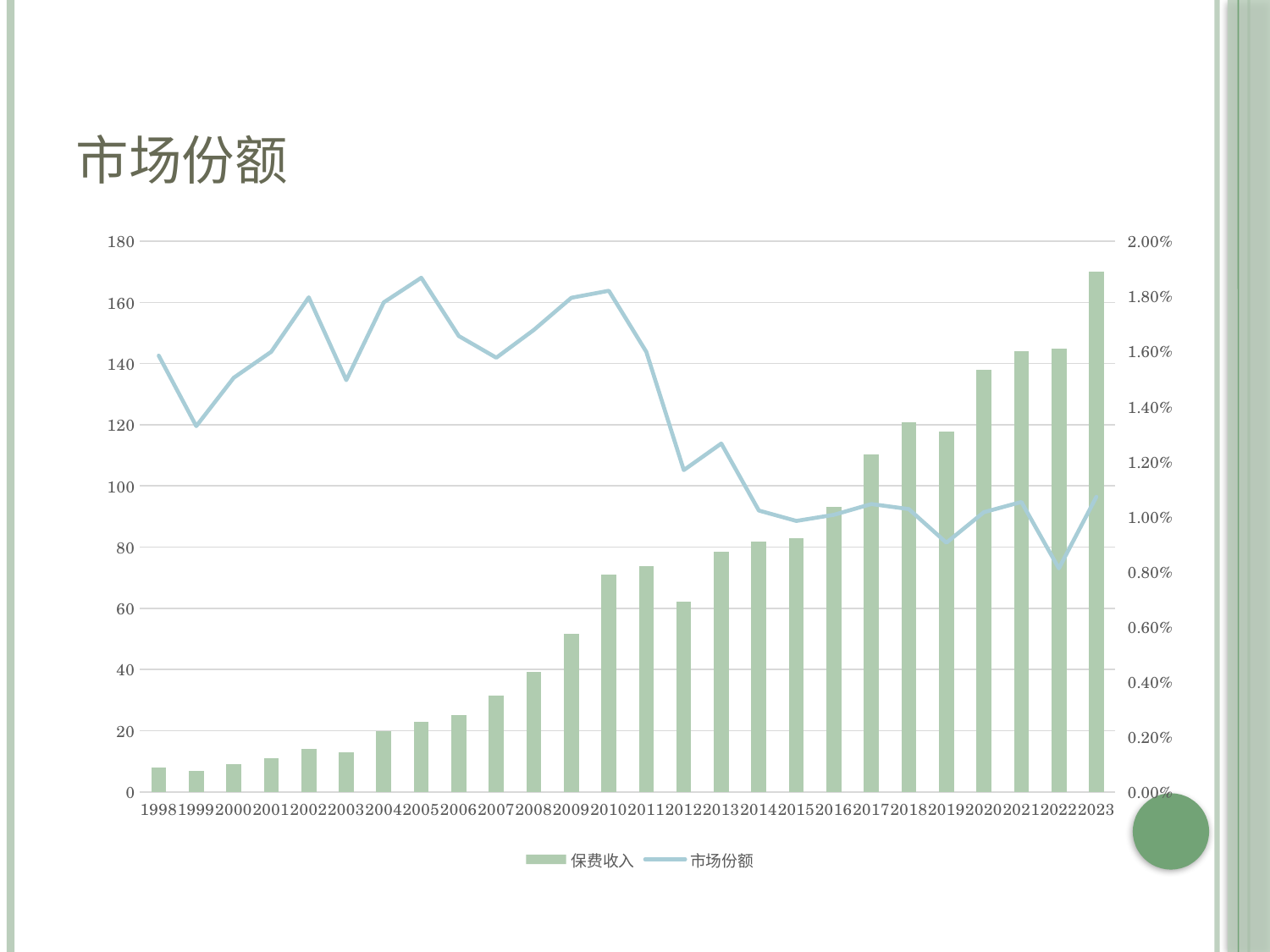

# 市场份额

### Chart

| Category |  |  |
|---|---|---|
| 1998 | 8.0 | 0.015841584158415842 |
| 1999 | 7.0 | 0.013282732447817837 |
| 2000 | 9.0 | 0.015040106951871659 |
| 2001 | 11.0 | 0.01598279669882599 |
| 2002 | 14.0 | 0.017960000513142872 |
| 2003 | 13.0 | 0.01495277908153452 |
| 2004 | 20.0 | 0.017777777777777778 |
| 2005 | 23.0 | 0.01867019506295103 |
| 2006 | 25.0 | 0.016555852825090728 |
| 2007 | 31.5 | 0.015767580852650707 |
| 2008 | 39.2 | 0.016775723132095983 |
| 2009 | 51.6 | 0.01794264612303231 |
| 2010 | 70.9 | 0.018199833660194478 |
| 2011 | 73.8 | 0.015981567059781456 |
| 2012 | 62.3 | 0.011686516236379016 |
| 2013 | 78.6 | 0.012652400253691892 |
| 2014 | 81.7 | 0.010218925149187551 |
| 2015 | 82.9 | 0.009841748483373502 |
| 2016 | 93.24 | 0.01006287679127625 |
| 2017 | 110.2 | 0.010454019390213825 |
| 2018 | 120.75 | 0.010271612919690021 |
| 2019 | 117.8 | 0.009050190914468782 |
| 2020 | 138.0 | 0.010159010600706713 |
| 2021 | 144.0 | 0.01052939455981281 |
| 2022 | 145.0 | 0.008115520232831477 |
| 2023 | 170.06 | 0.01071716662465339 |